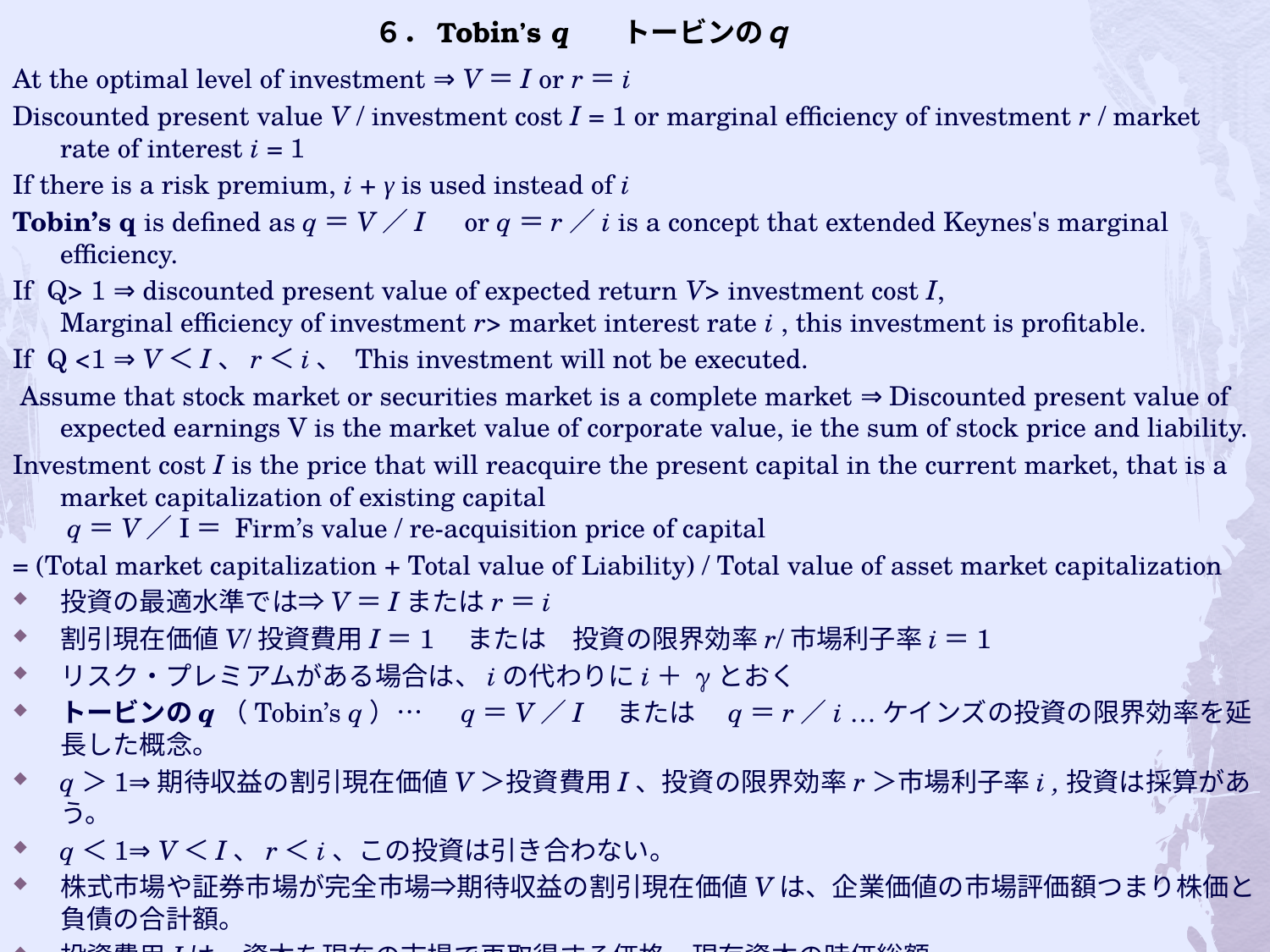

# ６．Tobin’s q     トービンのｑ
At the optimal level of investment ⇒ V＝I or r＝i
Discounted present value V / investment cost I = 1 or marginal efficiency of investment r / market rate of interest i = 1
If there is a risk premium, i + γ is used instead of i
Tobin’s q is defined as q＝V／I　or q＝r／i is a concept that extended Keynes's marginal efficiency.
If  Q> 1 ⇒ discounted present value of expected return V> investment cost I,
Marginal efficiency of investment r> market interest rate i , this investment is profitable.
If  Q <1 ⇒ V＜I、r＜i、 This investment will not be executed.
 Assume that stock market or securities market is a complete market ⇒ Discounted present value of expected earnings V is the market value of corporate value, ie the sum of stock price and liability.
Investment cost I is the price that will reacquire the present capital in the current market, that is a market capitalization of existing capital
 q＝V／I＝ Firm’s value / re-acquisition price of capital
= (Total market capitalization + Total value of Liability) / Total value of asset market capitalization
投資の最適水準では⇒V＝Iまたはr＝i
割引現在価値V/投資費用I＝1　または　投資の限界効率r/市場利子率i＝1
リスク・プレミアムがある場合は、iの代わりにi＋ γとおく
トービンのq（Tobin’s q）… 　q＝V／I　または　q＝r／i …ケインズの投資の限界効率を延長した概念。
q＞1⇒期待収益の割引現在価値V＞投資費用I、投資の限界効率r＞市場利子率i ,投資は採算があう。
q＜1⇒ V＜I、r＜i、この投資は引き合わない。
株式市場や証券市場が完全市場⇒期待収益の割引現在価値Vは、企業価値の市場評価額つまり株価と負債の合計額。
投資費用Iは、資本を現在の市場で再取得する価格、現存資本の時価総額
q＝V／I＝企業価値／資本の再取得価格＝（株式時価総額＋負債時価総額）／資産時価総額